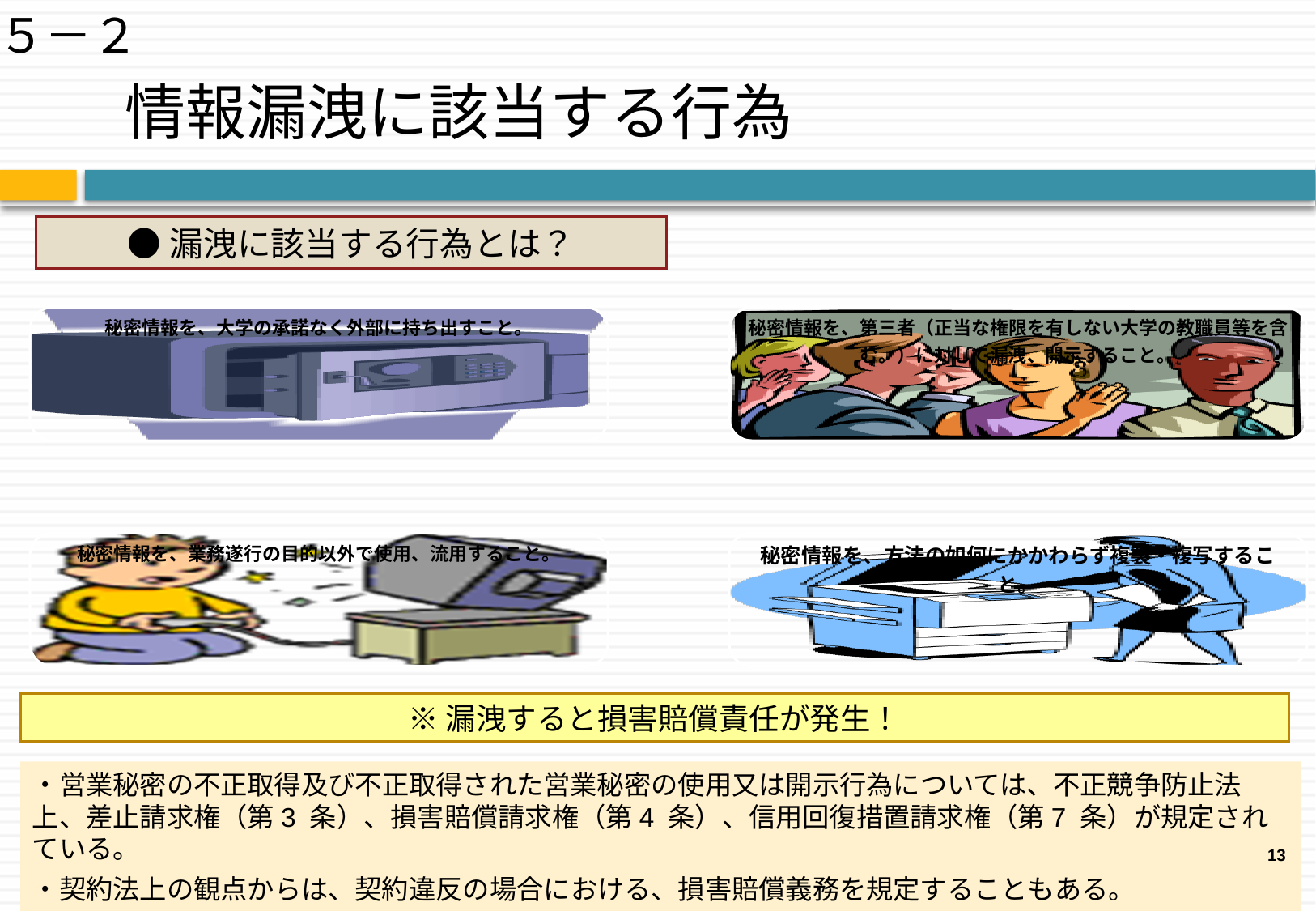

５－２
# 情報漏洩に該当する行為
●漏洩に該当する行為とは？
秘密情報を、大学の承諾なく外部に持ち出すこと。
秘密情報を、第三者（正当な権限を有しない大学の教職員等を含む。）に対して漏洩、開示すること。
秘密情報を、業務遂行の目的以外で使用、流用すること。
秘密情報を、方法の如何にかかわらず複製・複写すること。
※漏洩すると損害賠償責任が発生！
・営業秘密の不正取得及び不正取得された営業秘密の使用又は開示行為については、不正競争防止法上、差止請求権（第3 条）、損害賠償請求権（第4 条）、信用回復措置請求権（第7 条）が規定されている。
・契約法上の観点からは、契約違反の場合における、損害賠償義務を規定することもある。
13